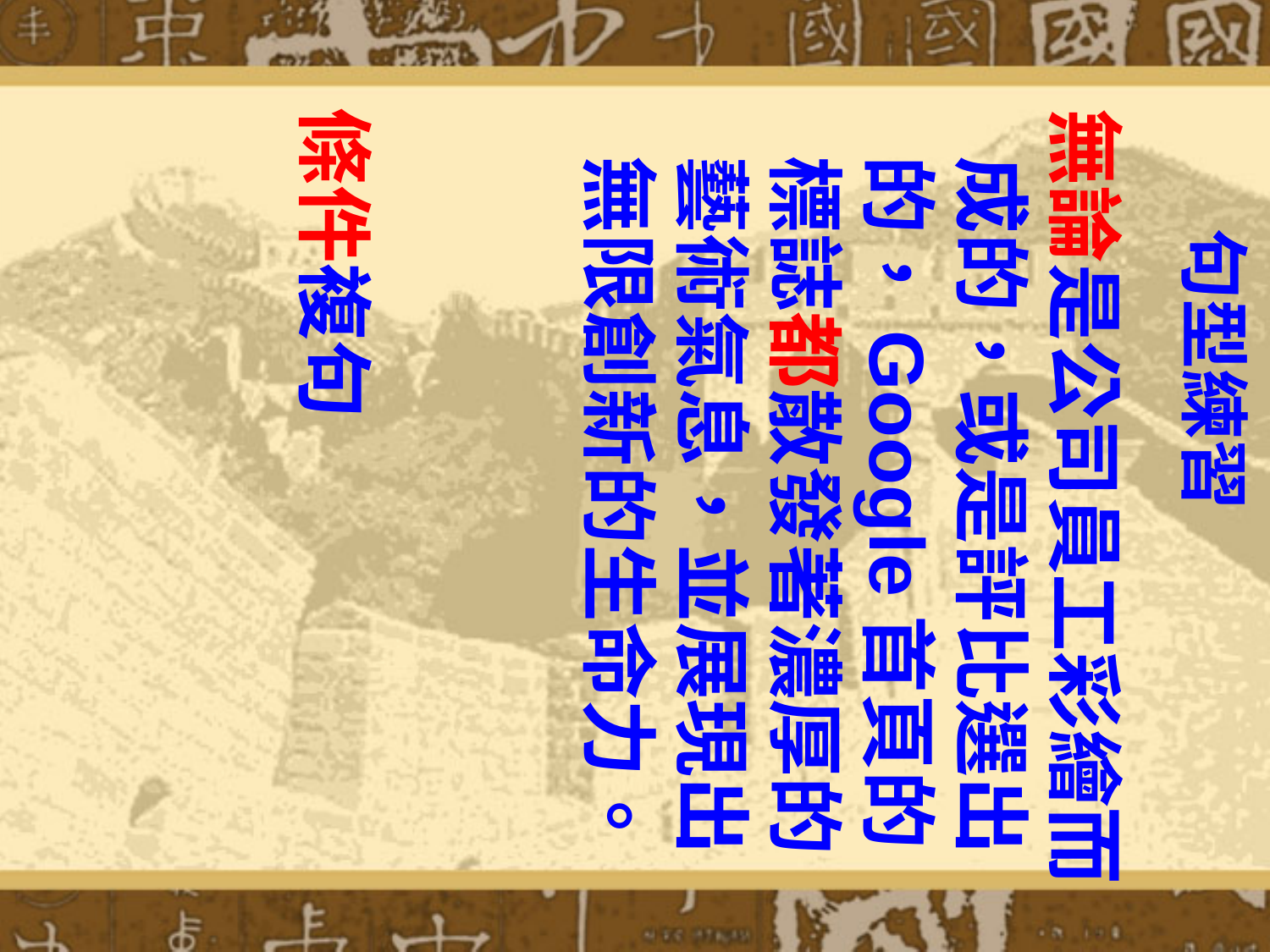

條件複句
無論是公司員工彩繪而成的，或是評比選出的，Google首頁的標誌都散發著濃厚的藝術氣息，並展現出無限創新的生命力。
句型練習